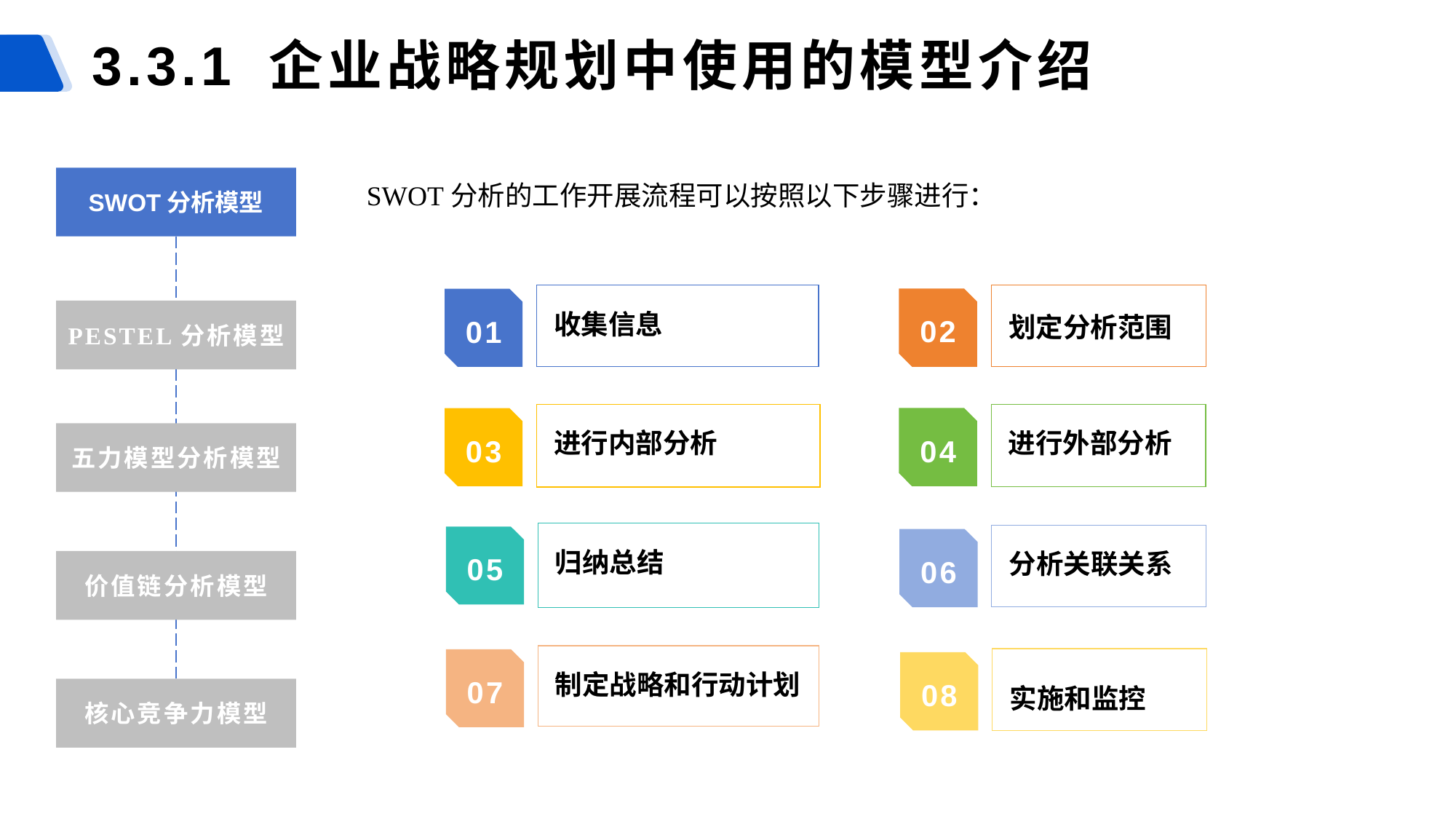

3.3.1 企业战略规划中使用的模型介绍
SWOT分析模型
SWOT分析的工作开展流程可以按照以下步骤进行：

划定分析范围

02

收集信息

01
PESTEL分析模型
进行内部分析

进行外部分析

04
03
五力模型分析模型

归纳总结
分析关联关系

05
06
价值链分析模型

制定战略和行动计划

07
08
实施和监控

核心竞争力模型